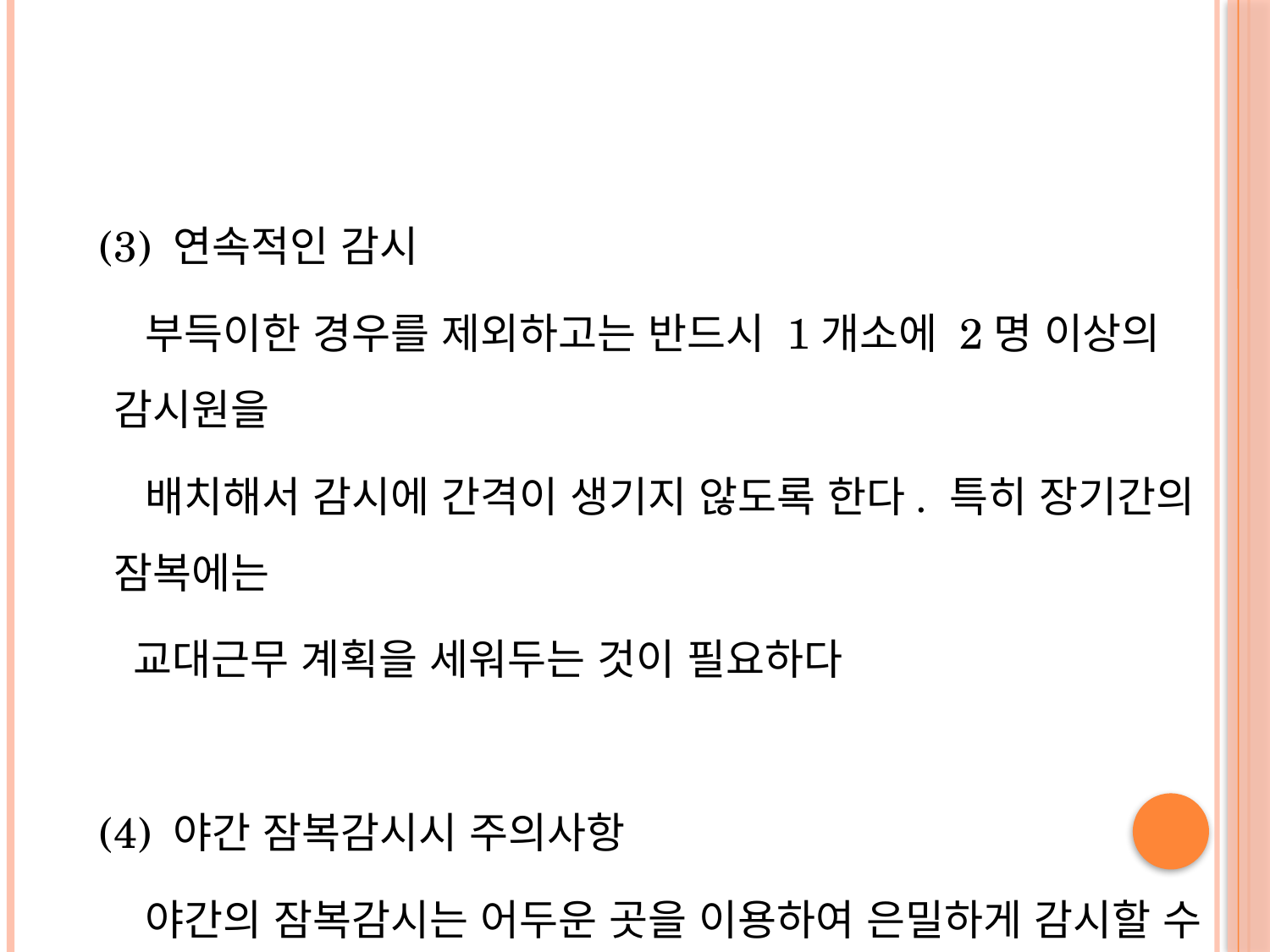

#
  (3) 연속적인 감시
     부득이한 경우를 제외하고는 반드시 1개소에 2명 이상의 감시원을
     배치해서 감시에 간격이 생기지 않도록 한다. 특히 장기간의 잠복에는
    교대근무 계획을 세워두는 것이 필요하다

  (4) 야간 잠복감시시 주의사항
     야간의 잠복감시는 어두운 곳을 이용하여 은밀하게 감시할 수 있는
     장점이 있는 반면, 대상자의 행동을 감시하는 데 어려운 점 또한 있다